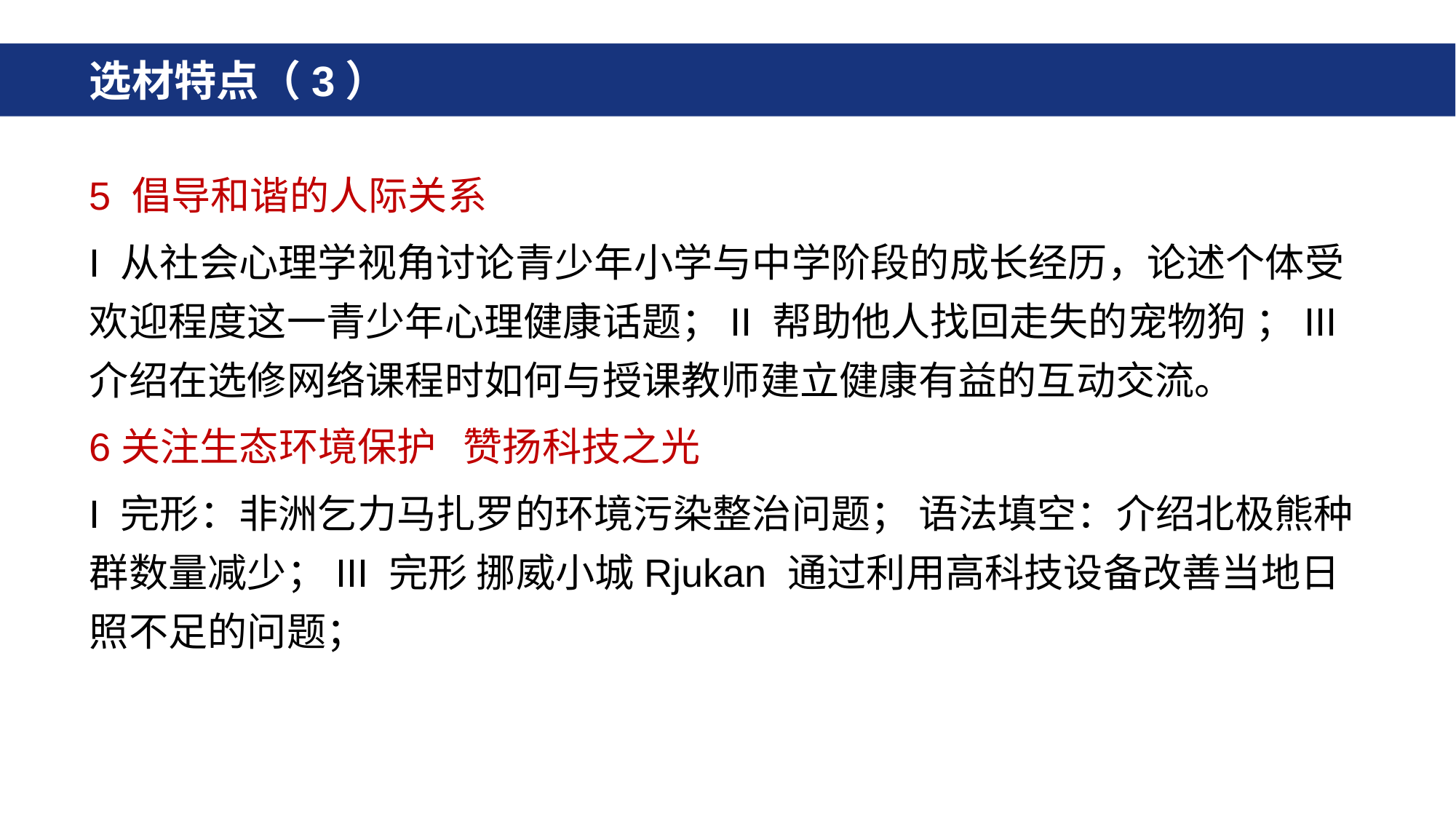

# 选材特点（3）
5 倡导和谐的人际关系
I 从社会心理学视角讨论青少年小学与中学阶段的成长经历，论述个体受欢迎程度这一青少年心理健康话题；II 帮助他人找回走失的宠物狗 ；III 介绍在选修网络课程时如何与授课教师建立健康有益的互动交流。
6关注生态环境保护   赞扬科技之光
I 完形：非洲乞力马扎罗的环境污染整治问题； 语法填空：介绍北极熊种群数量减少；III 完形 挪威小城Rjukan 通过利用高科技设备改善当地日照不足的问题；